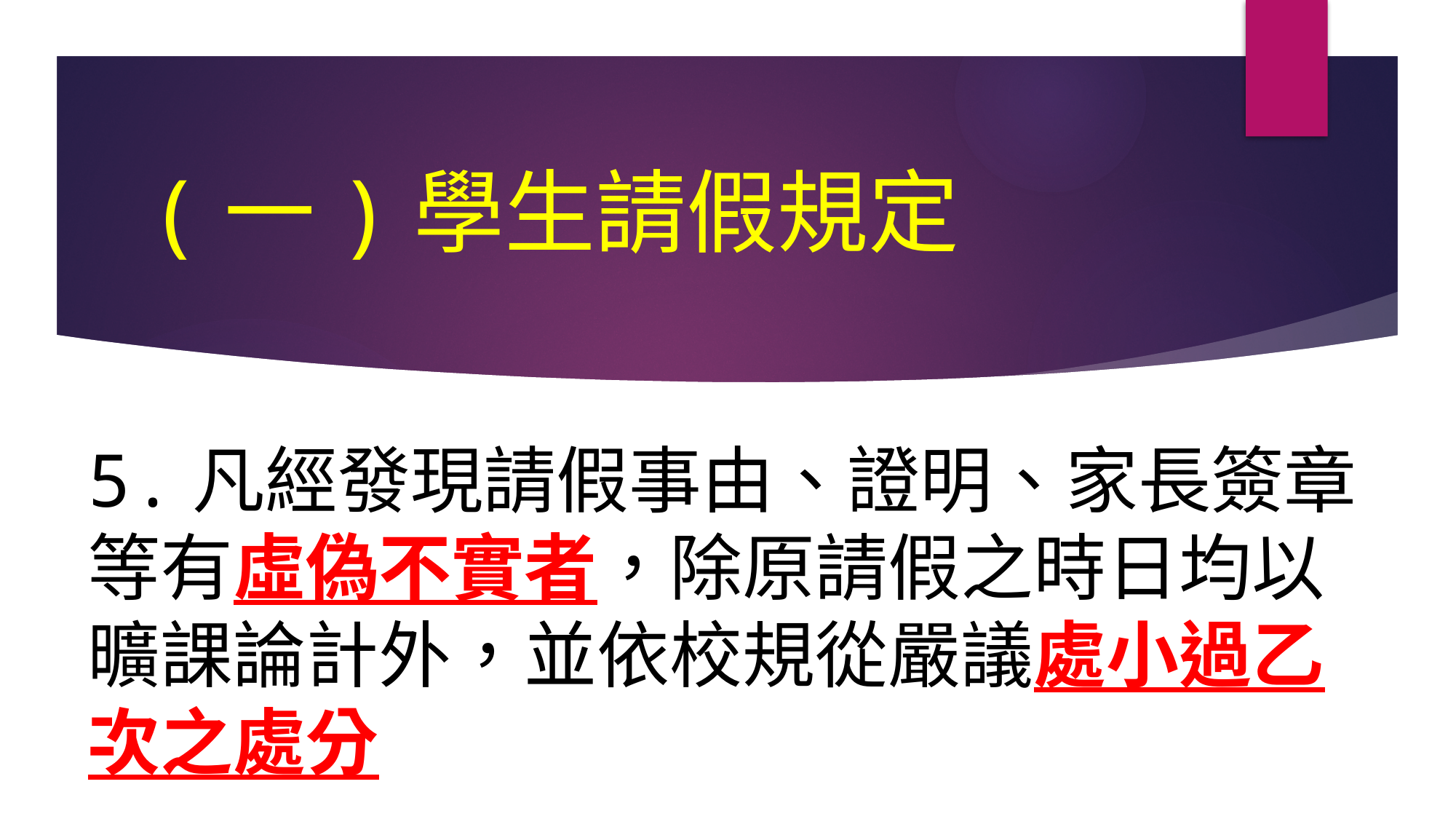

# (一)學生請假規定
5.凡經發現請假事由、證明、家長簽章等有虛偽不實者，除原請假之時日均以曠課論計外，並依校規從嚴議處小過乙次之處分